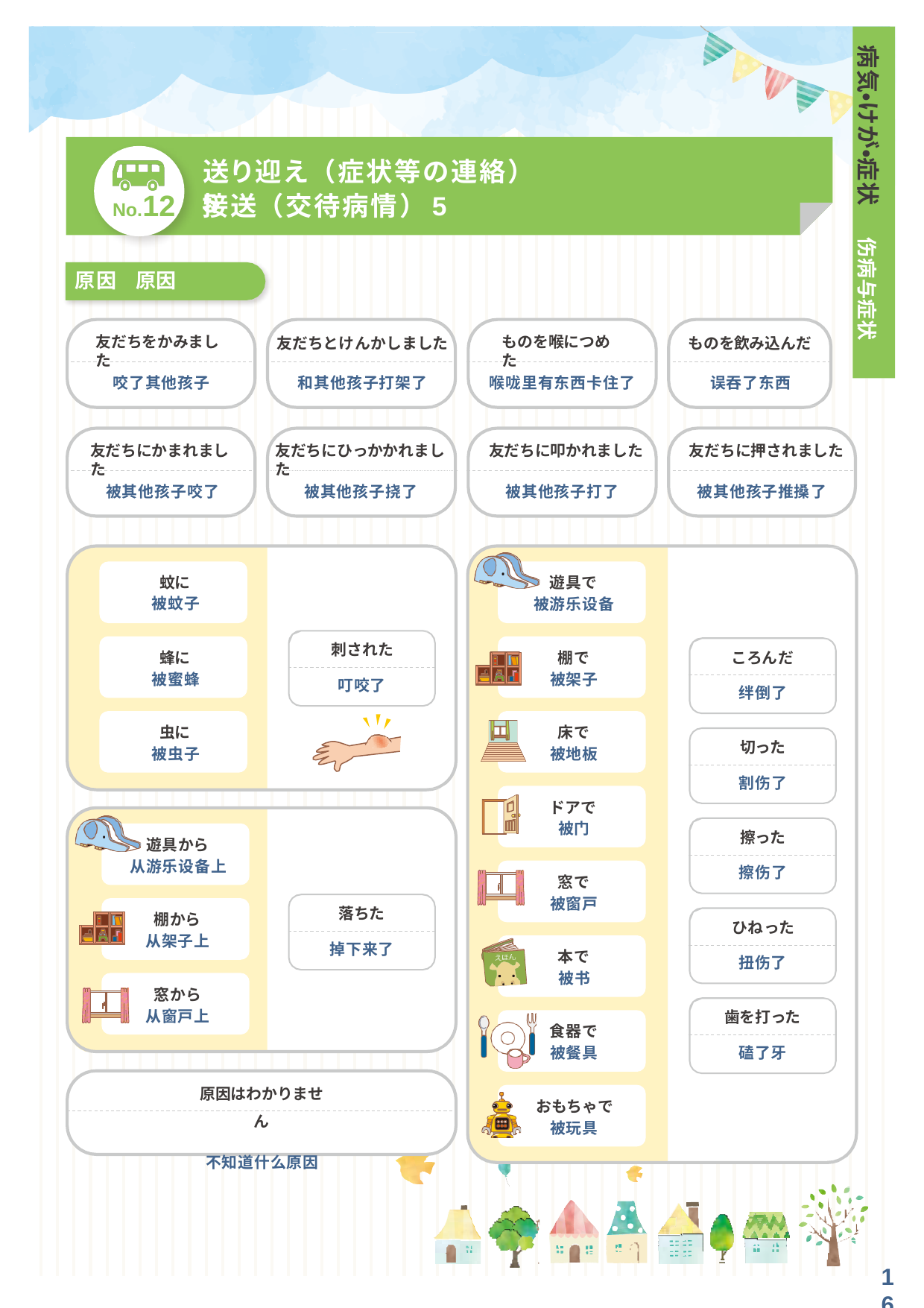

病気・けが・症状	伤病与症状

送り迎え（症状等の連絡）5

No.12
接送（交待病情）5
原因
原因

友だちをかみました
ものを喉につめた
友だちとけんかしました
和其他孩子打架了
ものを飲み込んだ
误吞了东西
咬了其他孩子
喉咙里有东西卡住了

友だちに押されました
友だちにかまれました
友だちにひっかかれました
友だちに叩かれました
被其他孩子推搡了
被其他孩子咬了
被其他孩子挠了
被其他孩子打了

蚊に
遊具で
被蚊子
被游乐设备

刺された
叮咬了
ころんだ
蜂に
棚で
被蜜蜂
被架子
绊倒了

虫に
床で

切った
被虫子
被地板
割伤了

ドアで

被门
擦った
遊具から
从游乐设备上

擦伤了
窓で
被窗户

落ちた

棚から
ひねった
从架子上

掉下来了
本で
被书
扭伤了

窓から

从窗户上
歯を打った

食器で
被餐具
磕了牙

原因はわかりません

不知道什么原因

おもちゃで
被玩具
16